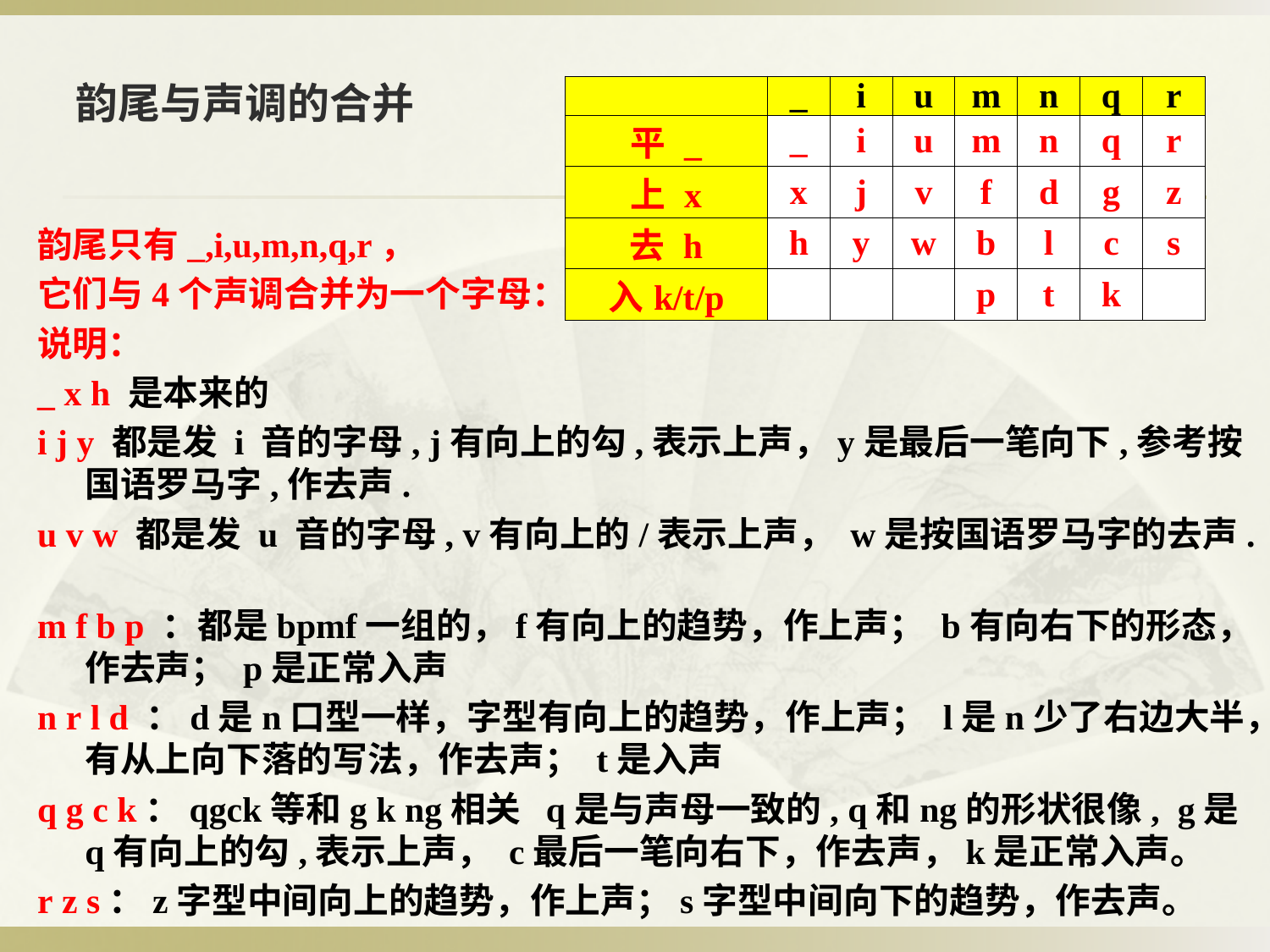

# 韵尾与声调的合并
|  | \_ | i | u | m | n | q | r |
| --- | --- | --- | --- | --- | --- | --- | --- |
| 平 \_ | \_ | i | u | m | n | q | r |
| 上 x | x | j | v | f | d | g | z |
| 去 h | h | y | w | b | l | c | s |
| 入k/t/p |  |  |  | p | t | k |  |
韵尾只有_,i,u,m,n,q,r，
它们与4个声调合并为一个字母：
说明：
_ x h 是本来的
i j y 都是发 i 音的字母, j有向上的勾,表示上声，y是最后一笔向下,参考按国语罗马字,作去声.
u v w 都是发 u 音的字母, v有向上的/表示上声， w是按国语罗马字的去声.
m f b p ：都是bpmf一组的，f有向上的趋势，作上声； b有向右下的形态，作去声； p是正常入声
n r l d ：d是n口型一样，字型有向上的趋势，作上声； l是n少了右边大半，有从上向下落的写法，作去声； t是入声
q g c k：qgck等和g k ng相关  q是与声母一致的, q和ng的形状很像,  g是q有向上的勾,表示上声， c最后一笔向右下，作去声，k是正常入声。
r z s：z字型中间向上的趋势，作上声；s字型中间向下的趋势，作去声。